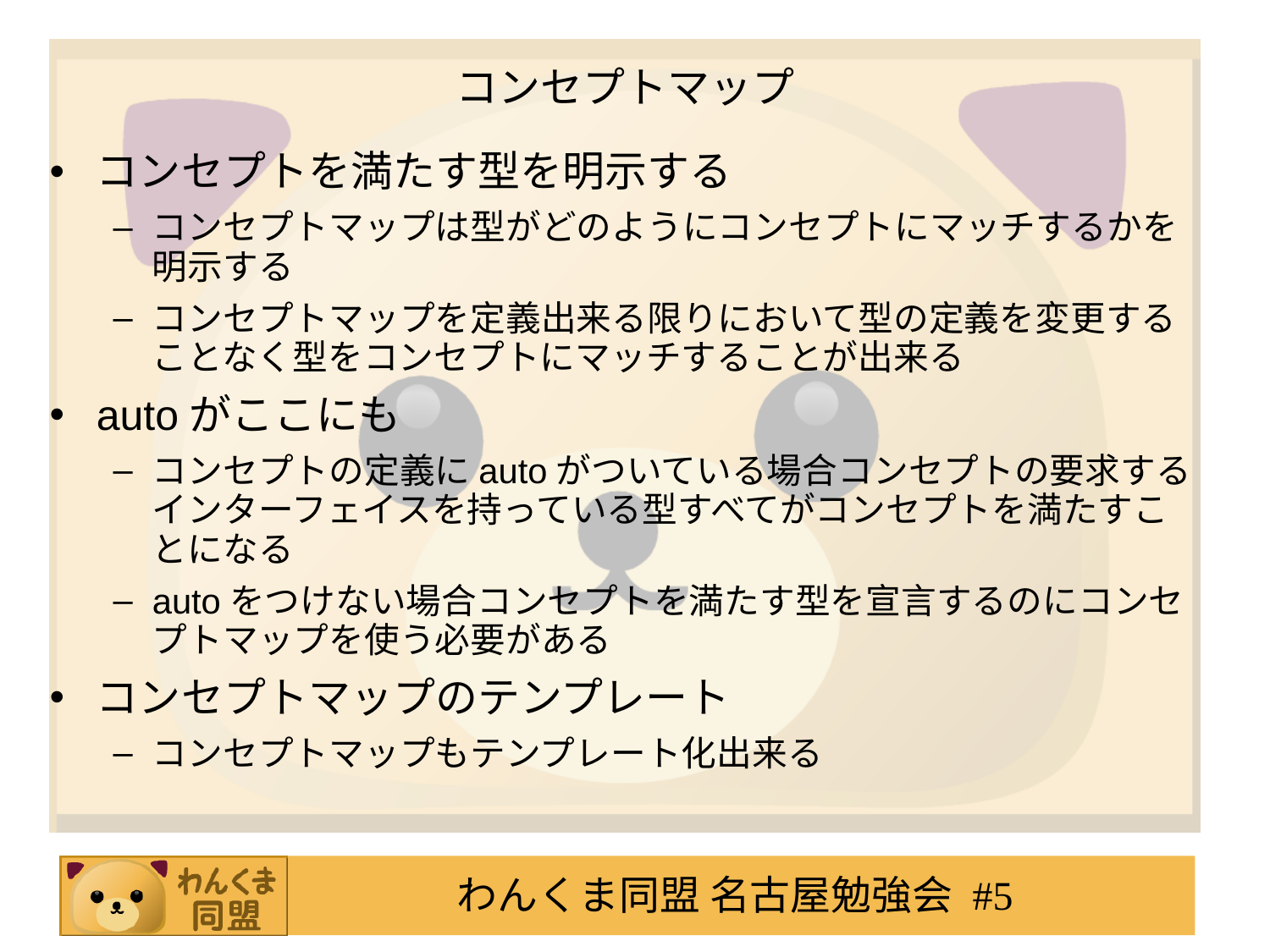

# コンセプトマップ
コンセプトを満たす型を明示する
コンセプトマップは型がどのようにコンセプトにマッチするかを明示する
コンセプトマップを定義出来る限りにおいて型の定義を変更することなく型をコンセプトにマッチすることが出来る
autoがここにも
コンセプトの定義にautoがついている場合コンセプトの要求するインターフェイスを持っている型すべてがコンセプトを満たすことになる
autoをつけない場合コンセプトを満たす型を宣言するのにコンセプトマップを使う必要がある
コンセプトマップのテンプレート
コンセプトマップもテンプレート化出来る